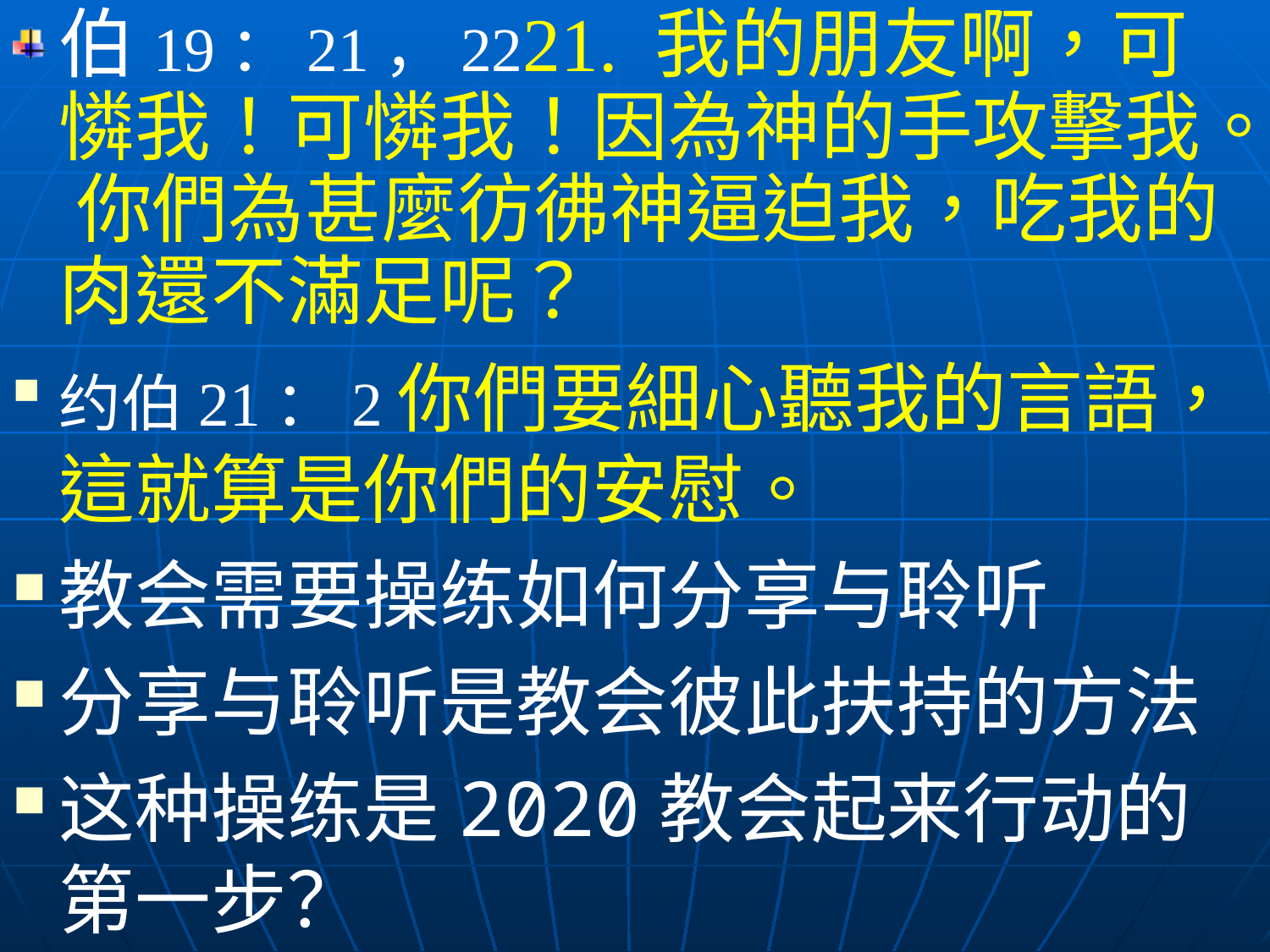

伯19：21，2221. 我的朋友啊，可憐我！可憐我！因為神的手攻擊我。 你們為甚麼彷彿神逼迫我，吃我的肉還不滿足呢？
约伯21：2你們要細心聽我的言語，這就算是你們的安慰。
教会需要操练如何分享与聆听
分享与聆听是教会彼此扶持的方法
这种操练是2020教会起来行动的第一步？